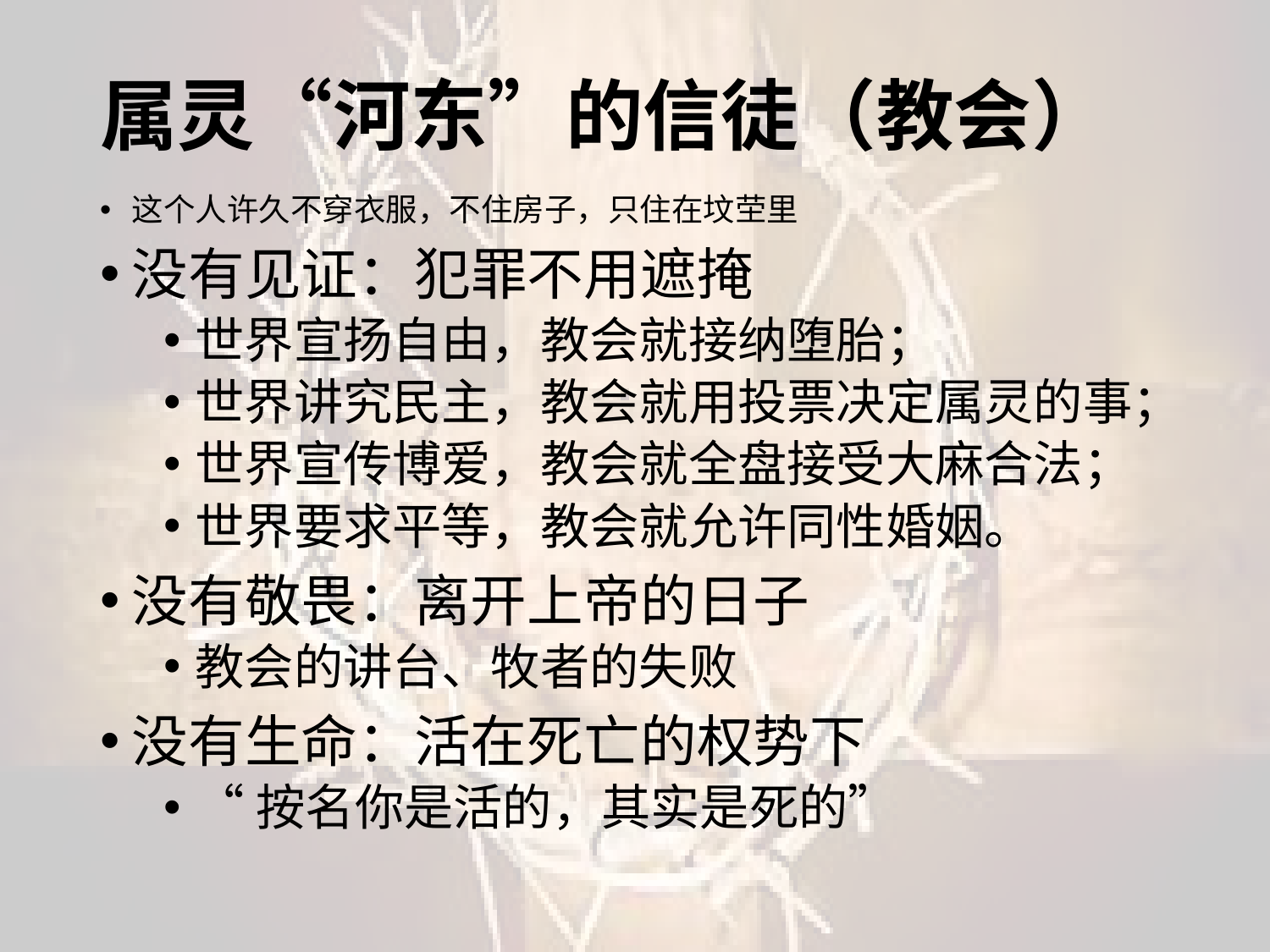

# 属灵“河东”的信徒（教会）
这个人许久不穿衣服，不住房子，只住在坟茔里
没有见证：犯罪不用遮掩
世界宣扬自由，教会就接纳堕胎；
世界讲究民主，教会就用投票决定属灵的事；
世界宣传博爱，教会就全盘接受大麻合法；
世界要求平等，教会就允许同性婚姻。
没有敬畏：离开上帝的日子
教会的讲台、牧者的失败
没有生命：活在死亡的权势下
“按名你是活的，其实是死的”